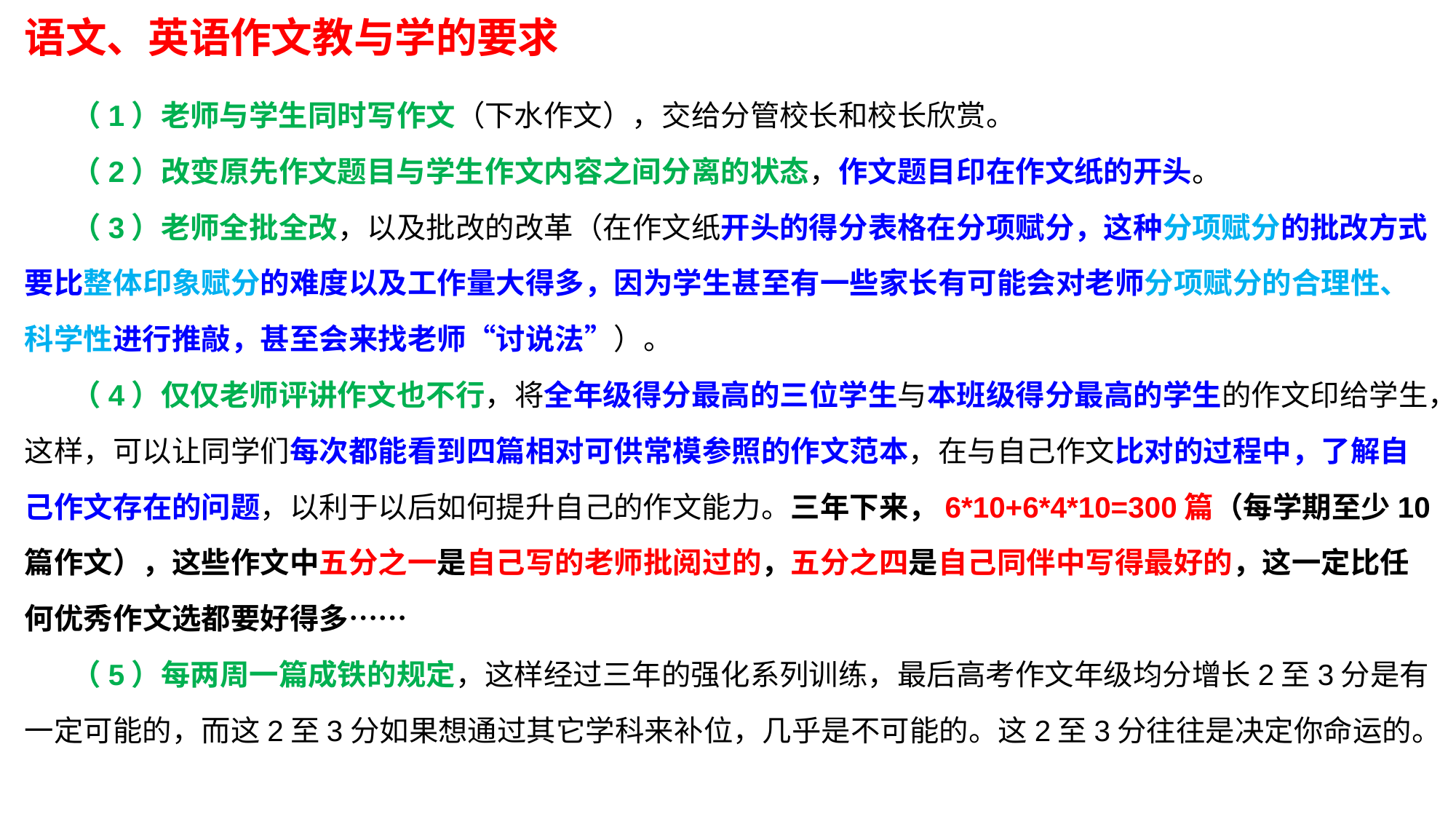

# 语文、英语作文教与学的要求
      （1）老师与学生同时写作文（下水作文），交给分管校长和校长欣赏。
      （2）改变原先作文题目与学生作文内容之间分离的状态，作文题目印在作文纸的开头。
      （3）老师全批全改，以及批改的改革（在作文纸开头的得分表格在分项赋分，这种分项赋分的批改方式要比整体印象赋分的难度以及工作量大得多，因为学生甚至有一些家长有可能会对老师分项赋分的合理性、科学性进行推敲，甚至会来找老师“讨说法”）。
      （4）仅仅老师评讲作文也不行，将全年级得分最高的三位学生与本班级得分最高的学生的作文印给学生，这样，可以让同学们每次都能看到四篇相对可供常模参照的作文范本，在与自己作文比对的过程中，了解自己作文存在的问题，以利于以后如何提升自己的作文能力。三年下来，6*10+6*4*10=300篇（每学期至少10篇作文），这些作文中五分之一是自己写的老师批阅过的，五分之四是自己同伴中写得最好的，这一定比任何优秀作文选都要好得多……
      （5）每两周一篇成铁的规定，这样经过三年的强化系列训练，最后高考作文年级均分增长2至3分是有一定可能的，而这2至3分如果想通过其它学科来补位，几乎是不可能的。这2至3分往往是决定你命运的。